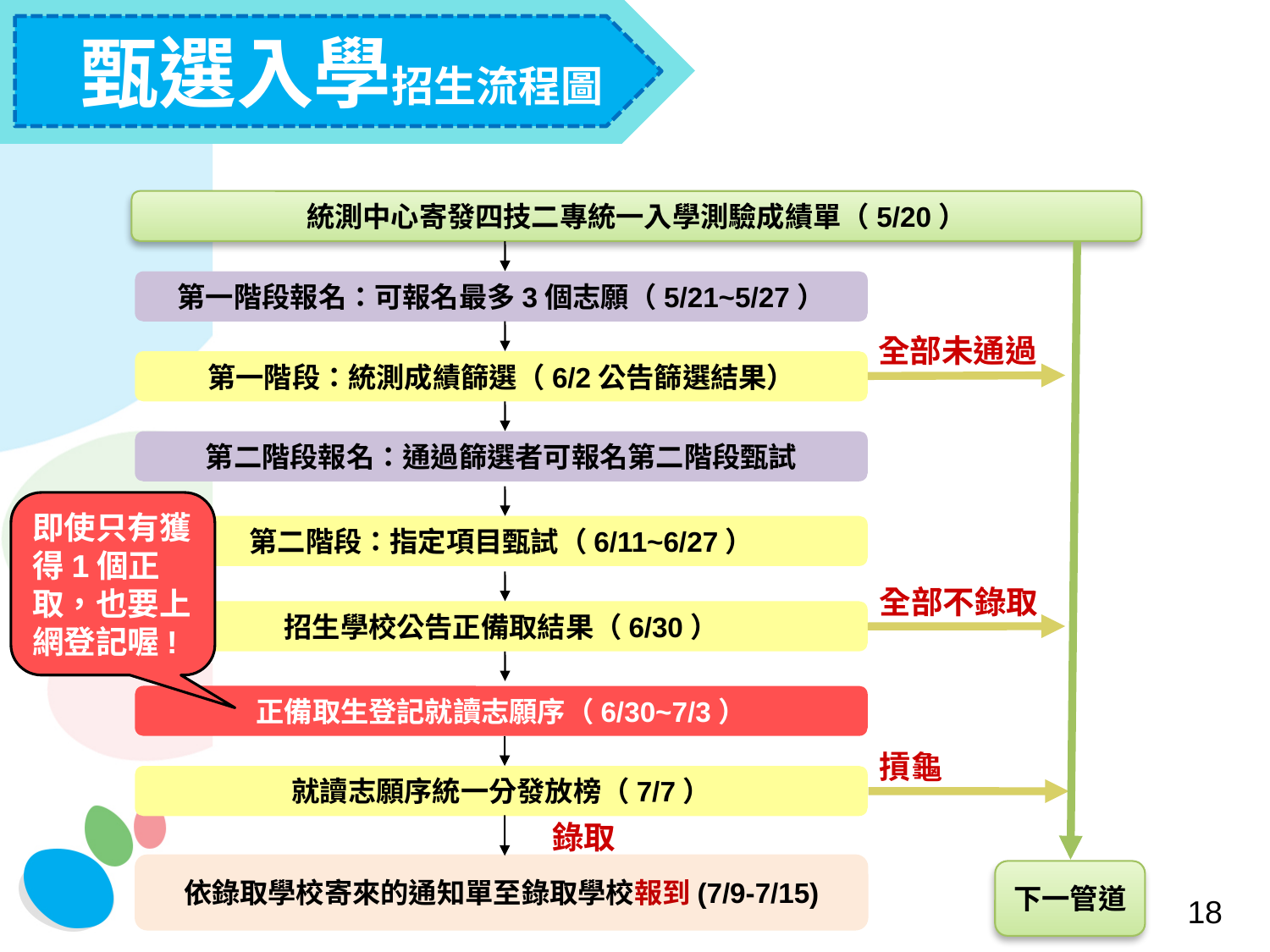

甄選入學招生流程圖
統測中心寄發四技二專統一入學測驗成績單（5/20）

第一階段報名：可報名最多3個志願（5/21~5/27）

全部未通過
第一階段：統測成績篩選（6/2公告篩選結果）

第二階段報名：通過篩選者可報名第二階段甄試

即使只有獲得1個正取，也要上網登記喔!
第二階段：指定項目甄試（6/11~6/27）

全部不錄取
招生學校公告正備取結果（6/30）

正備取生登記就讀志願序（6/30~7/3）

摃龜
就讀志願序統一分發放榜（7/7）

錄取

依錄取學校寄來的通知單至錄取學校報到(7/9-7/15)
下一管道